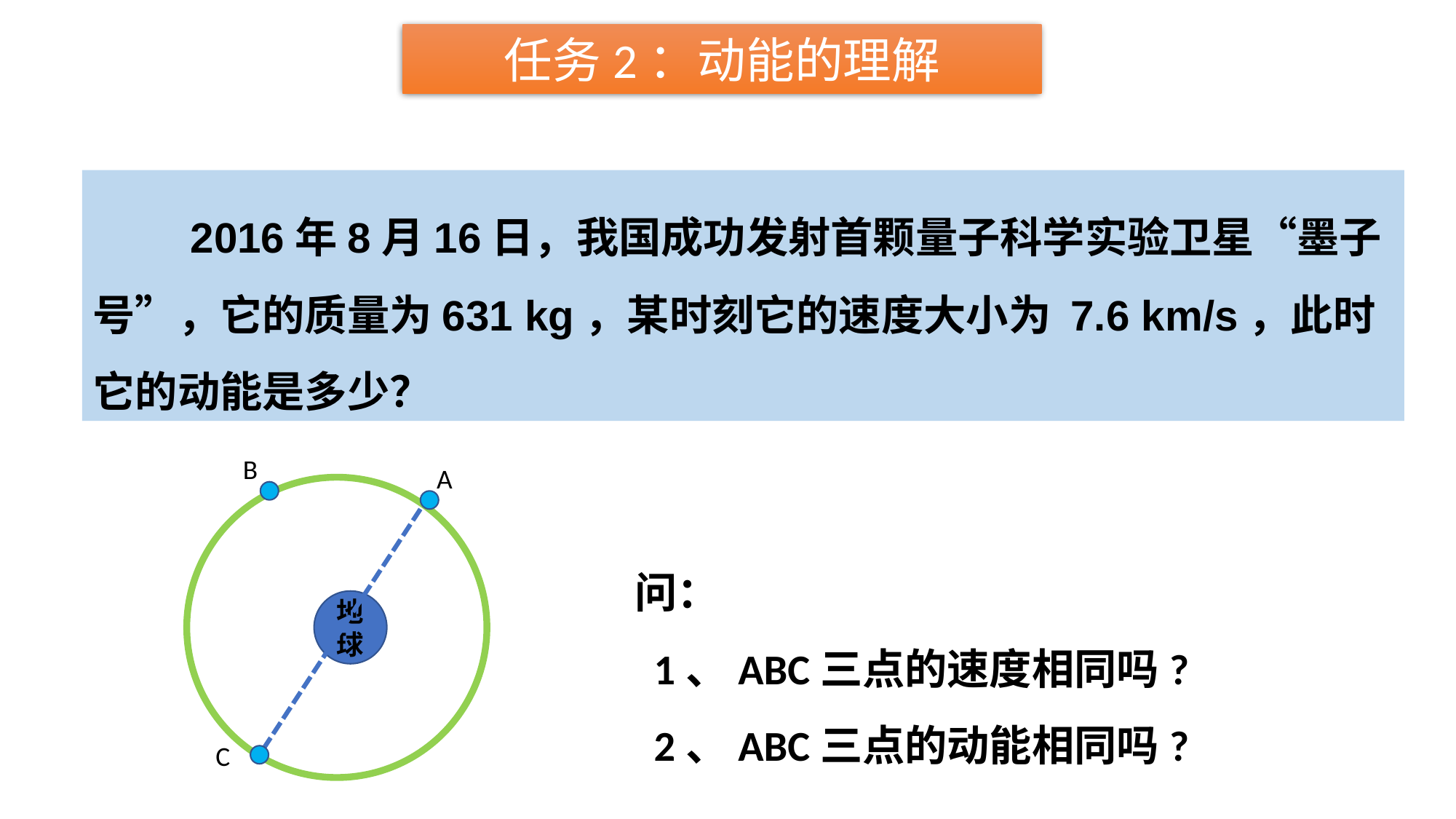

任务2：动能的理解
        2016年8月16日，我国成功发射首颗量子科学实验卫星“墨子号”，它的质量为631 kg，某时刻它的速度大小为 7.6 km/s，此时它的动能是多少？
B
A

地球
C

问：
  1、ABC三点的速度相同吗?
  2、ABC三点的动能相同吗?